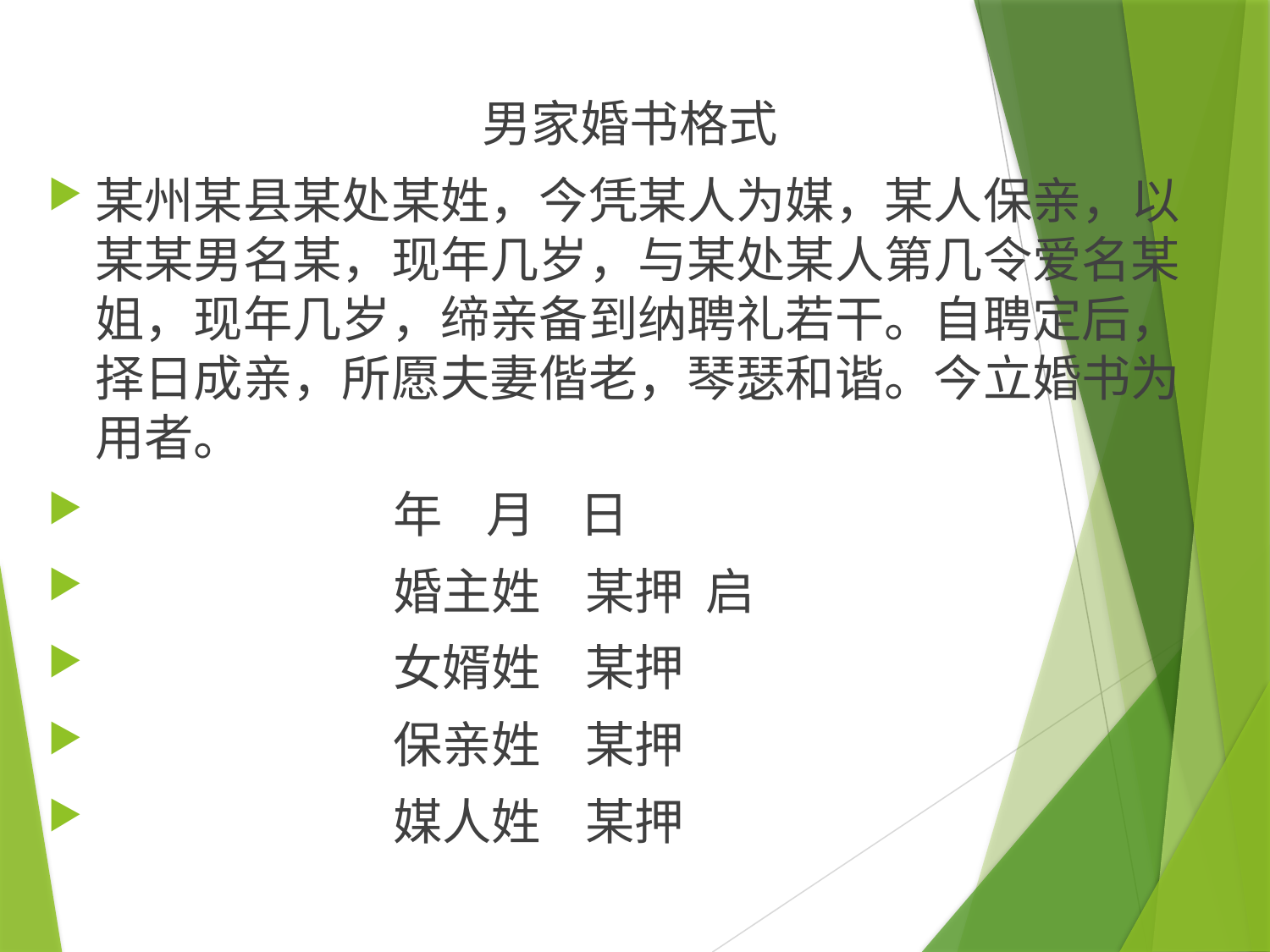

男家婚书格式
某州某县某处某姓，今凭某人为媒，某人保亲，以某某男名某，现年几岁，与某处某人第几令爱名某姐，现年几岁，缔亲备到纳聘礼若干。自聘定后，择日成亲，所愿夫妻偕老，琴瑟和谐。今立婚书为用者。
                          年    月    日
                          婚主姓    某押  启
                          女婿姓    某押
                          保亲姓    某押
                          媒人姓    某押